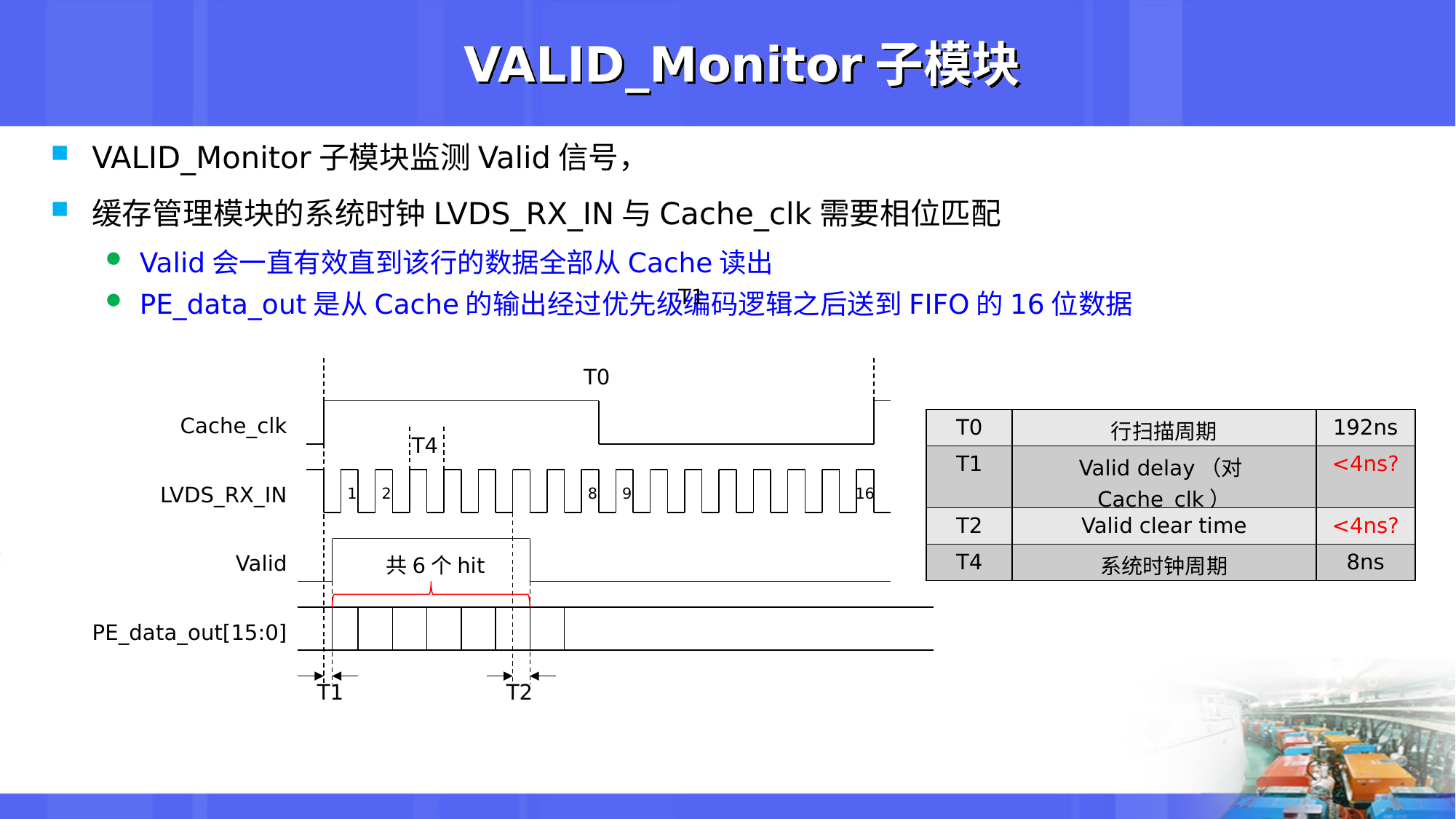

# VALID_Monitor子模块
VALID_Monitor子模块监测Valid信号，
缓存管理模块的系统时钟LVDS_RX_IN与Cache_clk需要相位匹配
Valid会一直有效直到该行的数据全部从Cache读出
PE_data_out是从Cache的输出经过优先级编码逻辑之后送到FIFO的16位数据
T1
T0
Cache_clk
| T0 | 行扫描周期 | 192ns |
| --- | --- | --- |
| T1 | Valid delay（对Cache\_clk） | <4ns? |
| T2 | Valid clear time | <4ns? |
| T4 | 系统时钟周期 | 8ns |
T4
LVDS_RX_IN
1
2
8
9
16

Valid
共6个hit
PE_data_out[15:0]
T1
T2